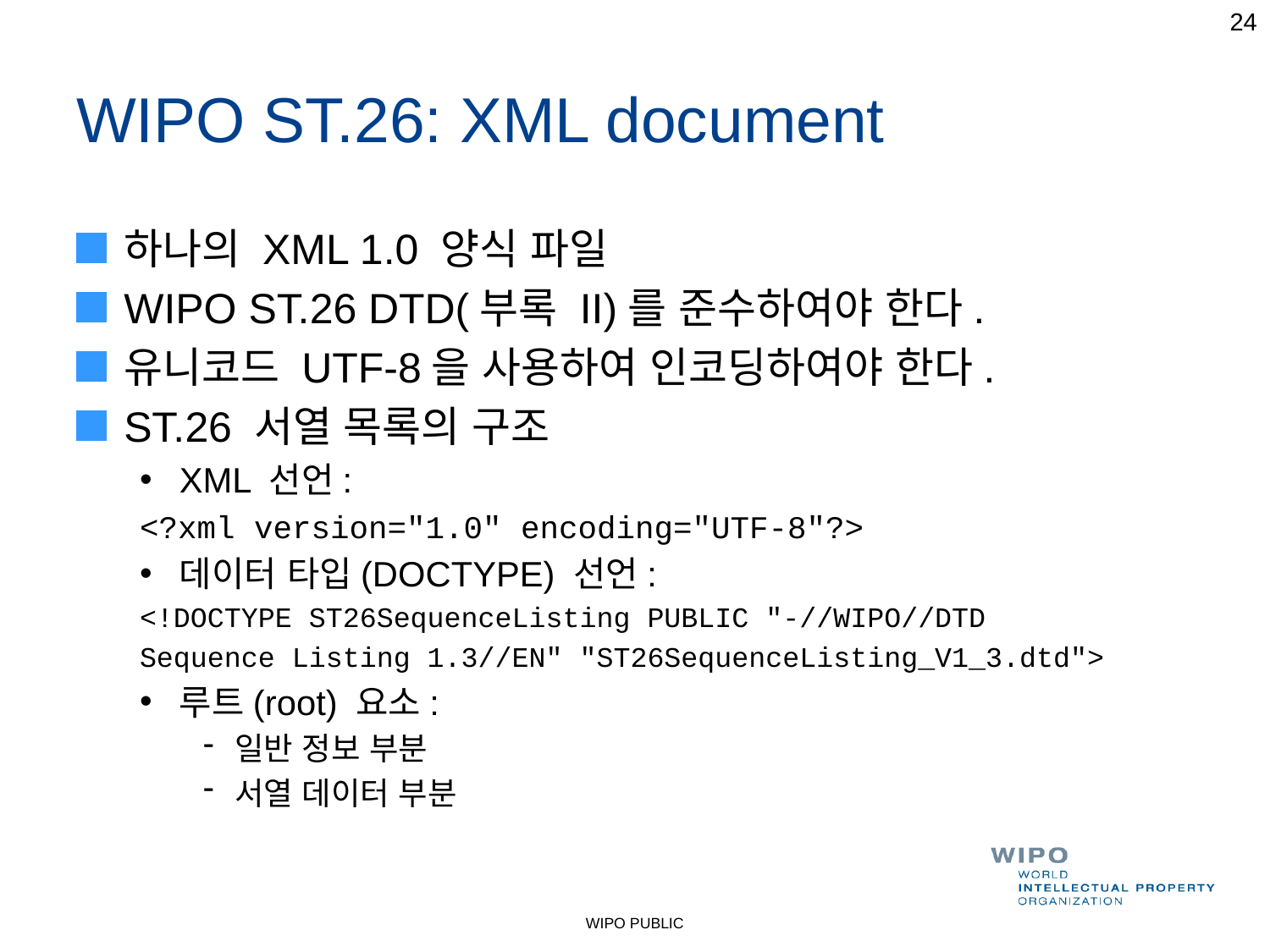

24
# WIPO ST.26: XML document
하나의 XML 1.0 양식 파일
WIPO ST.26 DTD(부록 II)를 준수하여야 한다.
유니코드 UTF-8을 사용하여 인코딩하여야 한다.
ST.26 서열 목록의 구조
XML 선언:
<?xml version="1.0" encoding="UTF-8"?>
데이터 타입(DOCTYPE) 선언:
<!DOCTYPE ST26SequenceListing PUBLIC "-//WIPO//DTD
Sequence Listing 1.3//EN" "ST26SequenceListing_V1_3.dtd">
루트(root) 요소:
일반 정보 부분
서열 데이터 부분